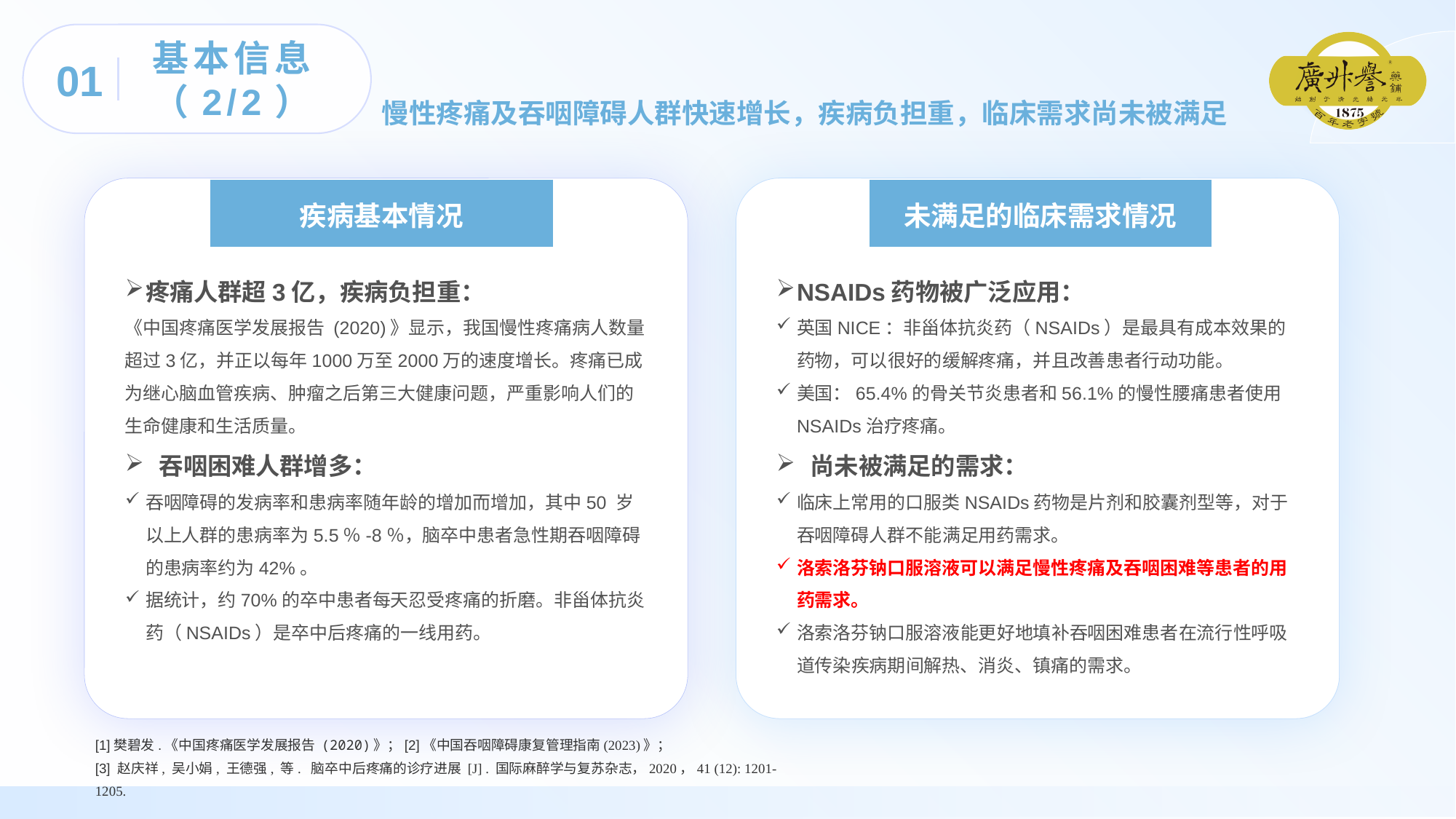

01
基本信息（2/2）
慢性疼痛及吞咽障碍人群快速增长，疾病负担重，临床需求尚未被满足

| 疾病基本情况 |
| --- |
| 未满足的临床需求情况 |
| --- |
疼痛人群超3亿，疾病负担重：
《中国疼痛医学发展报告 (2020)》显示，我国慢性疼痛病人数量超过3亿，并正以每年1000万至2000万的速度增长。疼痛已成为继心脑血管疾病、肿瘤之后第三大健康问题，严重影响人们的生命健康和生活质量。
吞咽困难人群增多：
吞咽障碍的发病率和患病率随年龄的增加而增加，其中50 岁以上人群的患病率为5.5％-8％，脑卒中患者急性期吞咽障碍的患病率约为42%。
据统计，约70%的卒中患者每天忍受疼痛的折磨。非甾体抗炎药（NSAIDs）是卒中后疼痛的一线用药。

NSAIDs药物被广泛应用：
英国NICE：非甾体抗炎药（NSAIDs）是最具有成本效果的药物，可以很好的缓解疼痛，并且改善患者行动功能。
美国：65.4%的骨关节炎患者和56.1%的慢性腰痛患者使用NSAIDs治疗疼痛。
尚未被满足的需求：
临床上常用的口服类NSAIDs药物是片剂和胶囊剂型等，对于吞咽障碍人群不能满足用药需求。
洛索洛芬钠口服溶液可以满足慢性疼痛及吞咽困难等患者的用药需求。
洛索洛芬钠口服溶液能更好地填补吞咽困难患者在流行性呼吸道传染疾病期间解热、消炎、镇痛的需求。

[1]樊碧发.《中国疼痛医学发展报告 (2020)》；[2]《中国吞咽障碍康复管理指南(2023)》；
[3] 赵庆祥, 吴小娟, 王德强, 等.  脑卒中后疼痛的诊疗进展 [J] . 国际麻醉学与复苏杂志，2020，41 (12): 1201-1205.